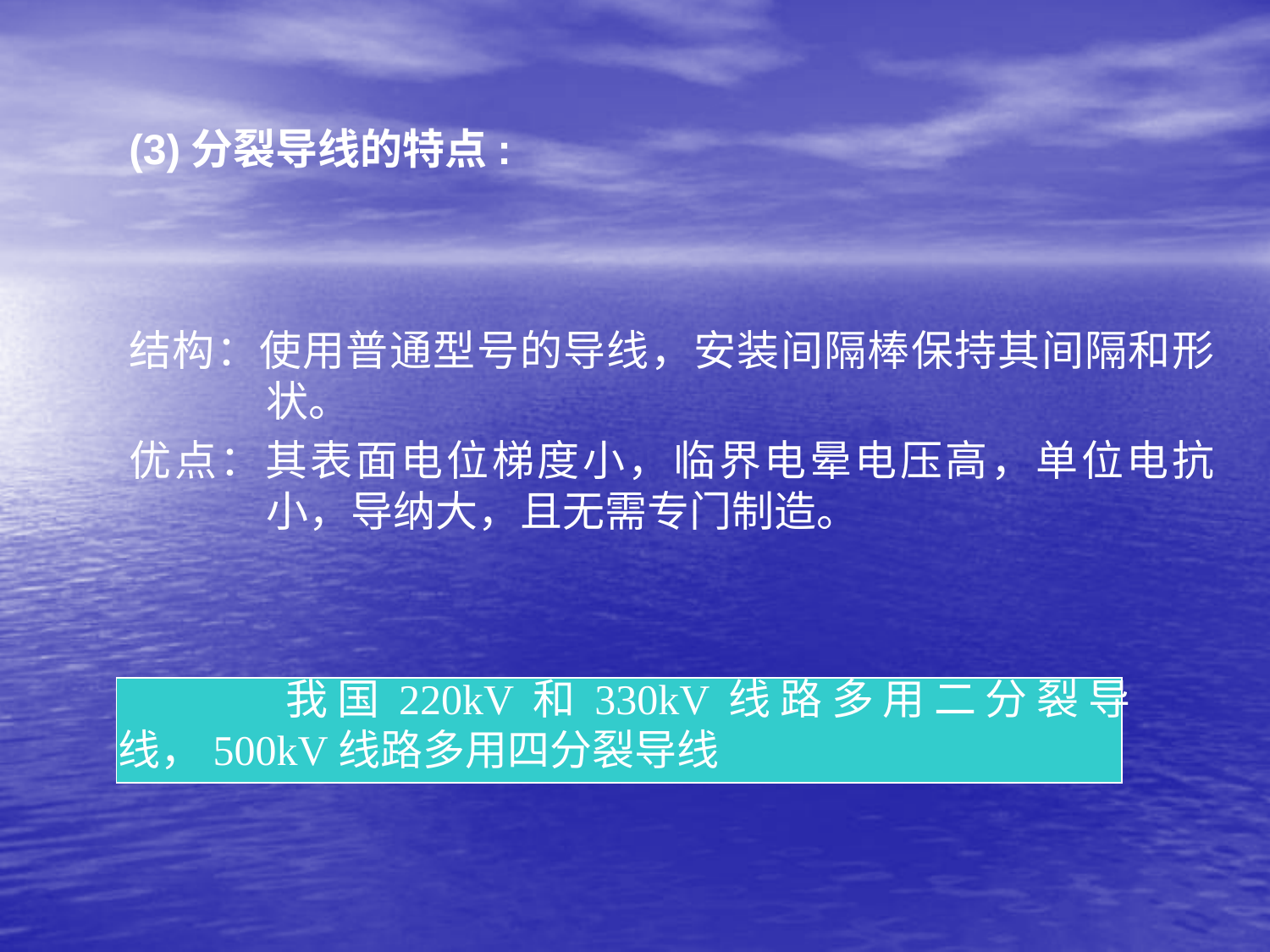

(3)分裂导线的特点:
结构：使用普通型号的导线，安装间隔棒保持其间隔和形状。
优点：其表面电位梯度小，临界电晕电压高，单位电抗小，导纳大，且无需专门制造。
        我国220kV和330kV线路多用二分裂导线，500kV线路多用四分裂导线